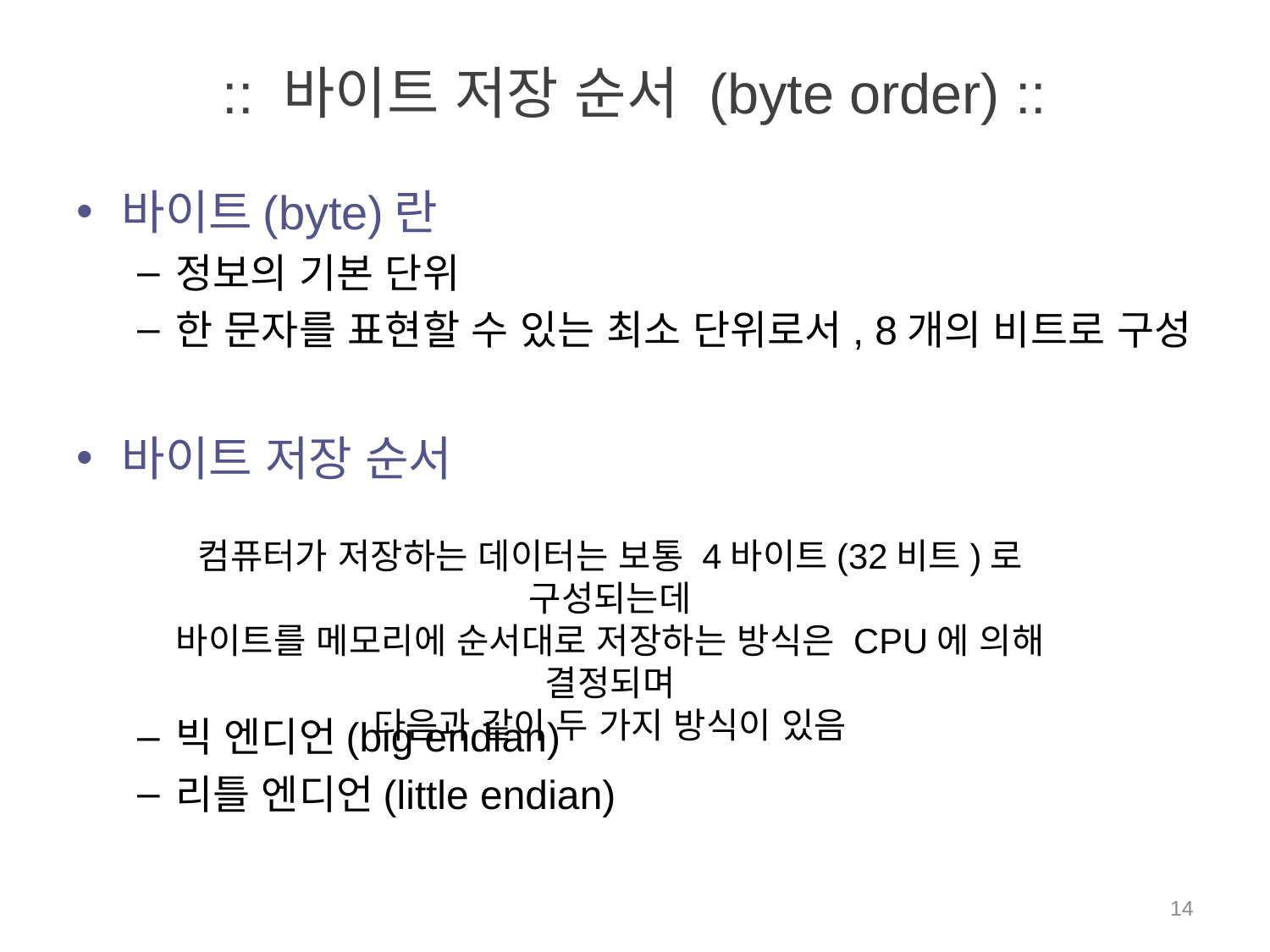

# :: 바이트 저장 순서 (byte order) ::
바이트(byte)란
정보의 기본 단위
한 문자를 표현할 수 있는 최소 단위로서, 8개의 비트로 구성

바이트 저장 순서

빅 엔디언(big endian)
리틀 엔디언(little endian)
컴퓨터가 저장하는 데이터는 보통 4바이트(32비트)로 구성되는데
바이트를 메모리에 순서대로 저장하는 방식은 CPU에 의해 결정되며
다음과 같이 두 가지 방식이 있음
14